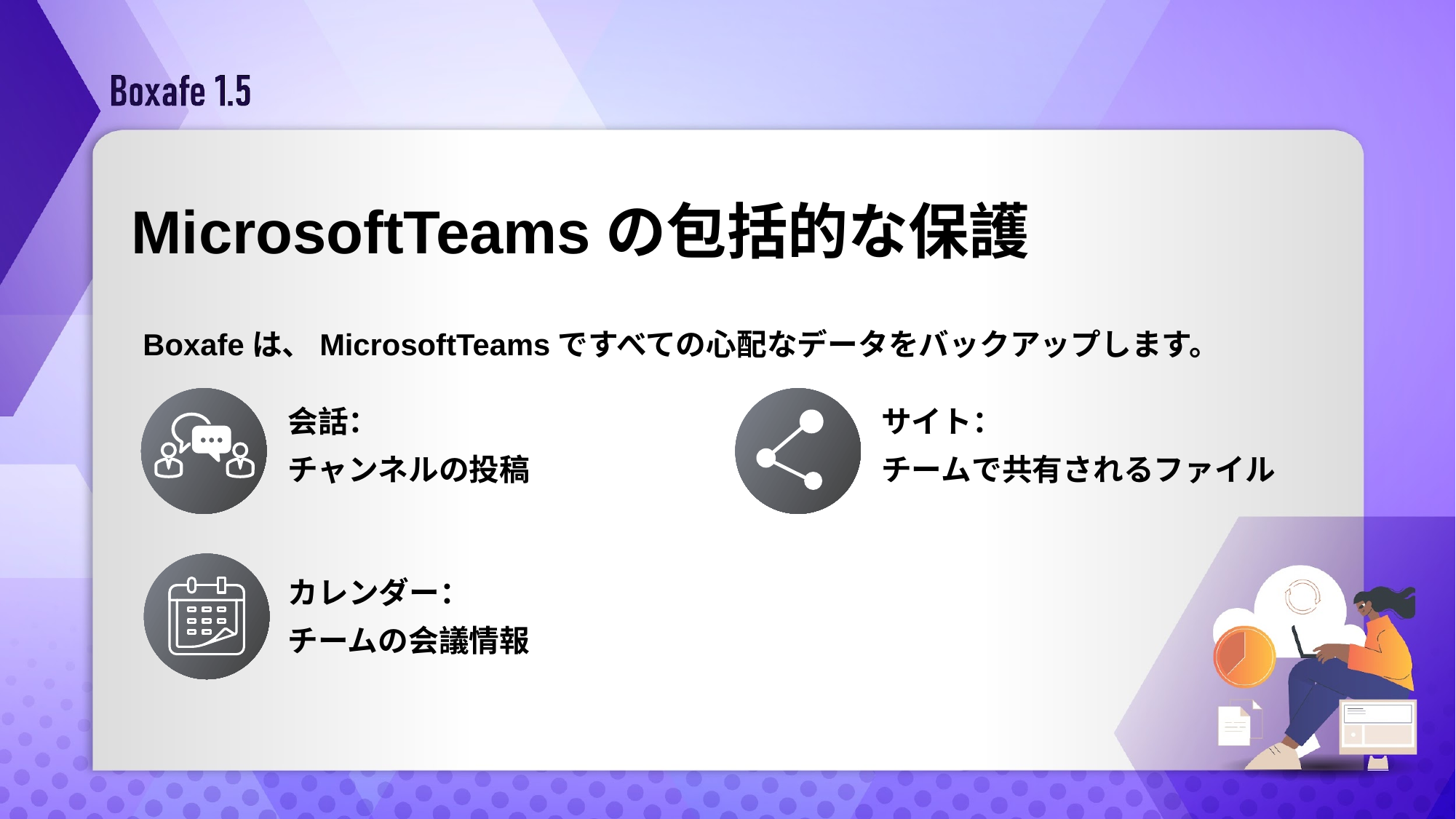

# MicrosoftTeamsの包括的な保護
Boxafeは、MicrosoftTeamsですべての心配なデータをバックアップします。

サイト：
チームで共有されるファイル
会話：
チャンネルの投稿

カレンダー：
チームの会議情報